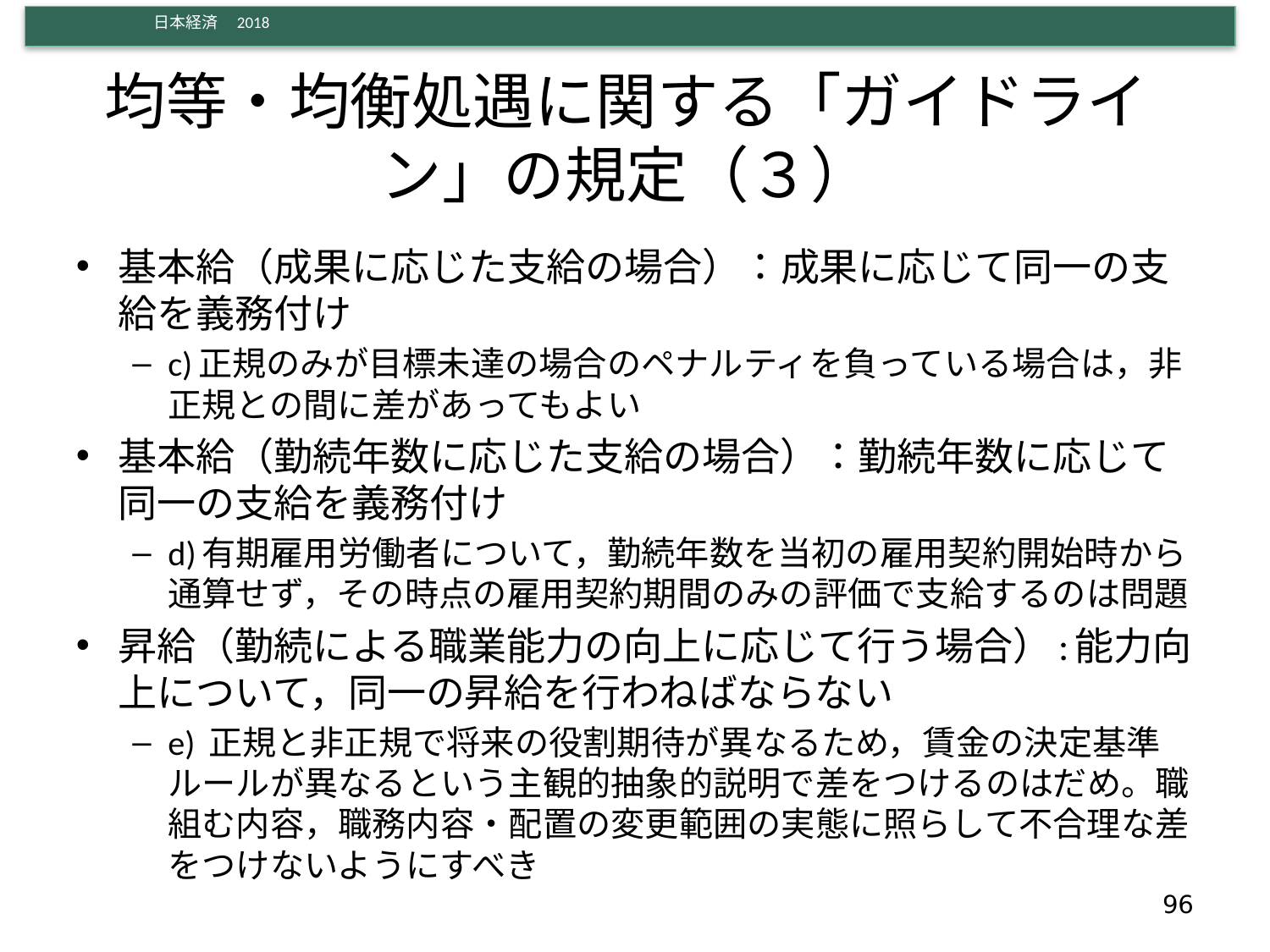

# 均等・均衡処遇に関する「ガイドライン」の規定（３）
基本給（成果に応じた支給の場合）：成果に応じて同一の支給を義務付け
c)正規のみが目標未達の場合のペナルティを負っている場合は，非正規との間に差があってもよい
基本給（勤続年数に応じた支給の場合）：勤続年数に応じて同一の支給を義務付け
d)有期雇用労働者について，勤続年数を当初の雇用契約開始時から通算せず，その時点の雇用契約期間のみの評価で支給するのは問題
昇給（勤続による職業能力の向上に応じて行う場合）:能力向上について，同一の昇給を行わねばならない
e) 正規と非正規で将来の役割期待が異なるため，賃金の決定基準ルールが異なるという主観的抽象的説明で差をつけるのはだめ。職組む内容，職務内容・配置の変更範囲の実態に照らして不合理な差をつけないようにすべき
96